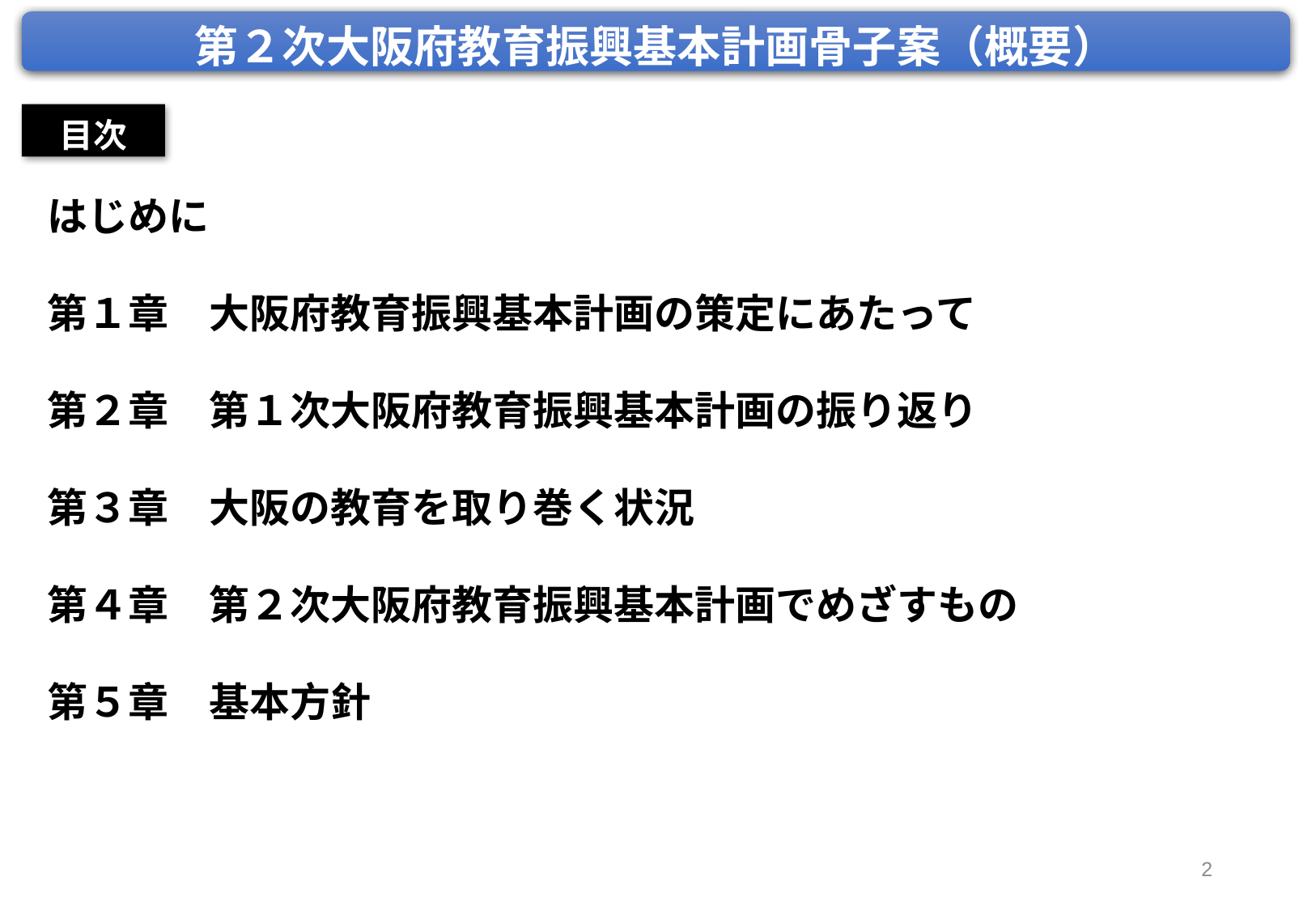

第２次大阪府教育振興基本計画骨子案（概要）
目次
はじめに

第１章　大阪府教育振興基本計画の策定にあたって

第２章　第１次大阪府教育振興基本計画の振り返り

第３章　大阪の教育を取り巻く状況

第４章　第２次大阪府教育振興基本計画でめざすもの

第５章　基本方針

2